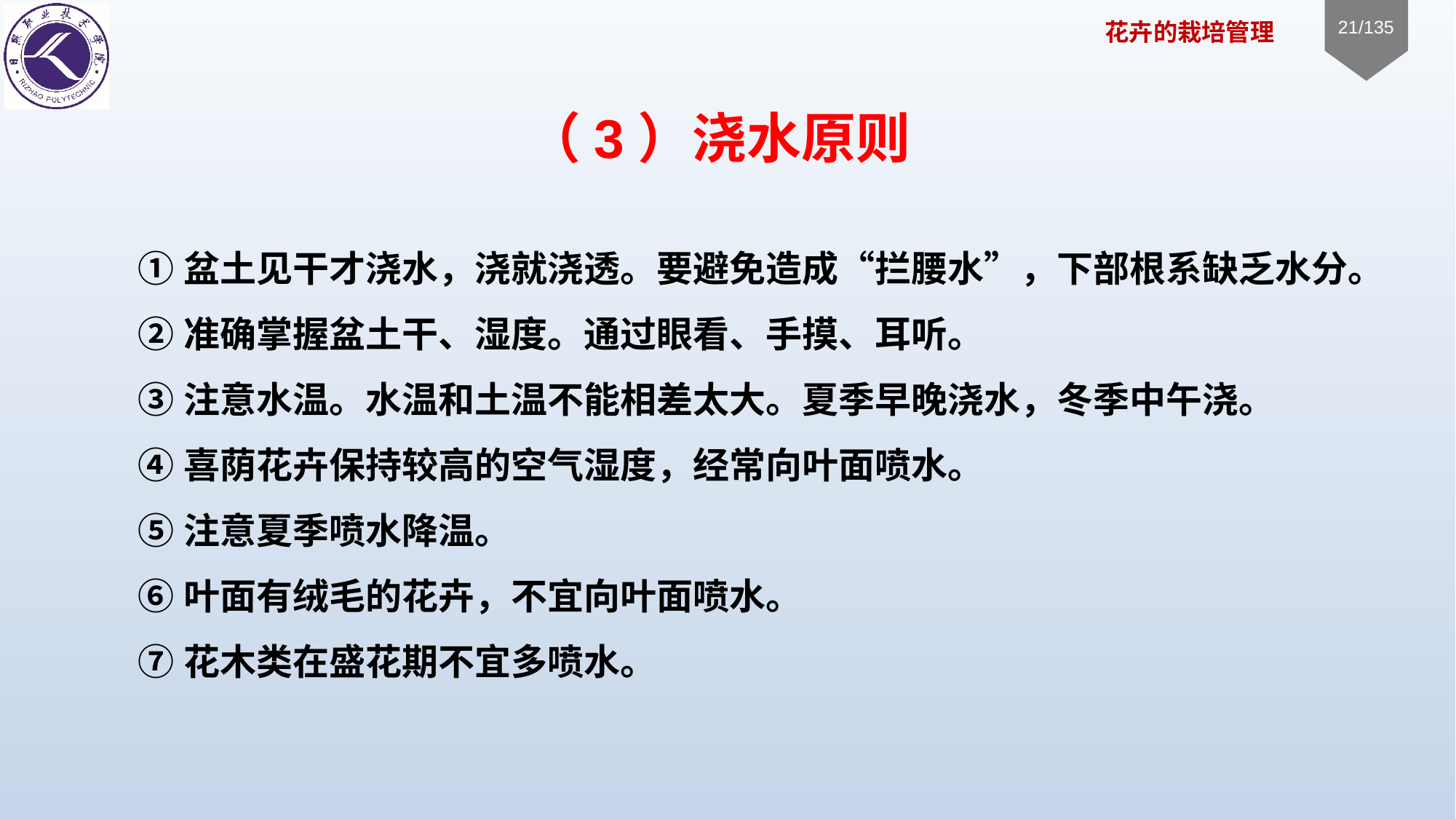

# （3）浇水原则
①盆土见干才浇水，浇就浇透。要避免造成“拦腰水”，下部根系缺乏水分。
②准确掌握盆土干、湿度。通过眼看、手摸、耳听。
③注意水温。水温和土温不能相差太大。夏季早晚浇水，冬季中午浇。
④喜荫花卉保持较高的空气湿度，经常向叶面喷水。
⑤注意夏季喷水降温。
⑥叶面有绒毛的花卉，不宜向叶面喷水。
⑦花木类在盛花期不宜多喷水。